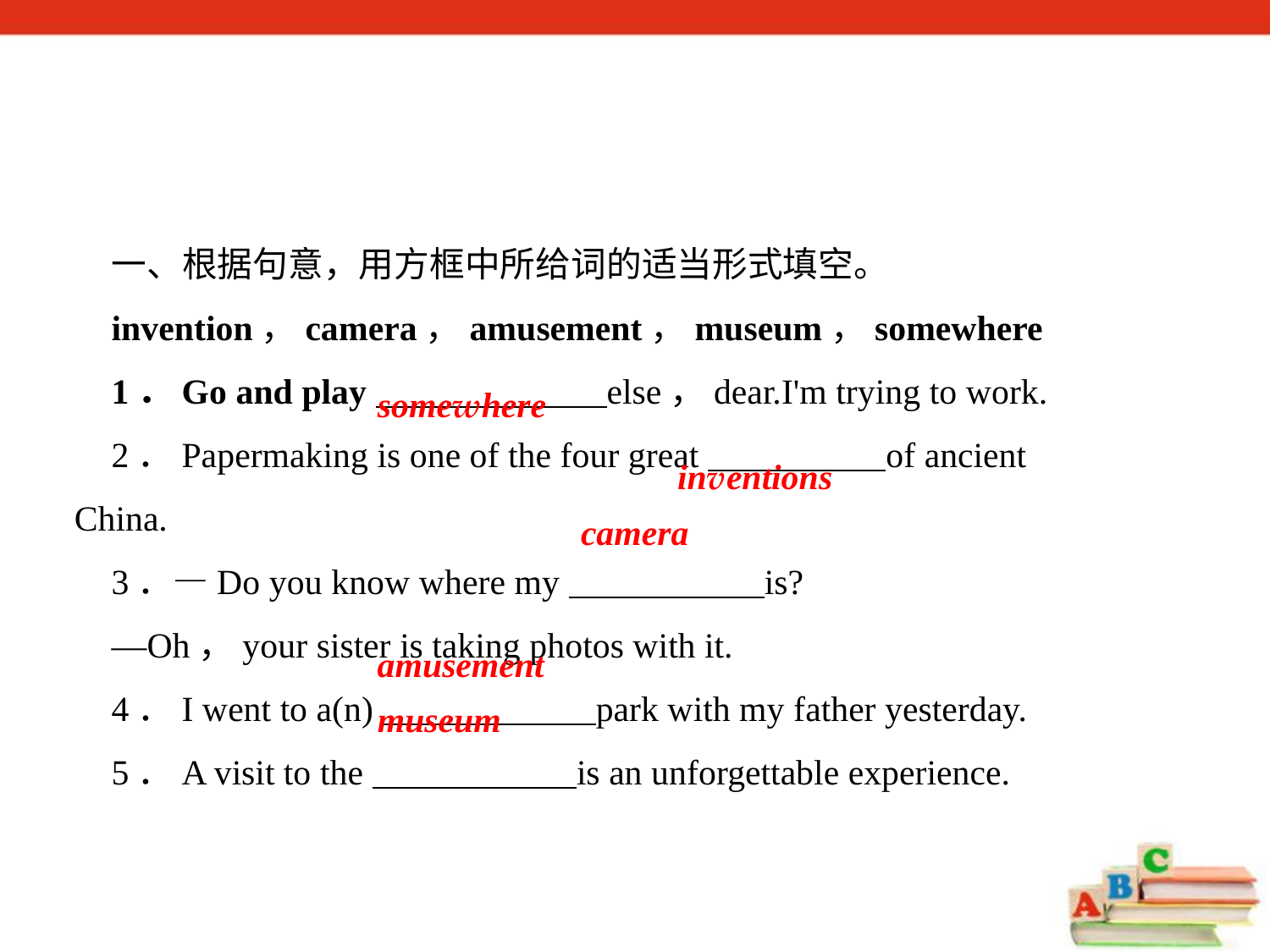

一、根据句意，用方框中所给词的适当形式填空。
invention，camera，amusement，museum，somewhere
1．Go and play                           else，dear.I'm trying to work.
2．Papermaking is one of the four great                     of ancient China.
3．—Do you know where my                       is?
—Oh，your sister is taking photos with it.
4．I went to a(n)                         park with my father yesterday.
5．A visit to the                        is an unforgettable experience.
somewhere
inventions
camera
amusement
museum